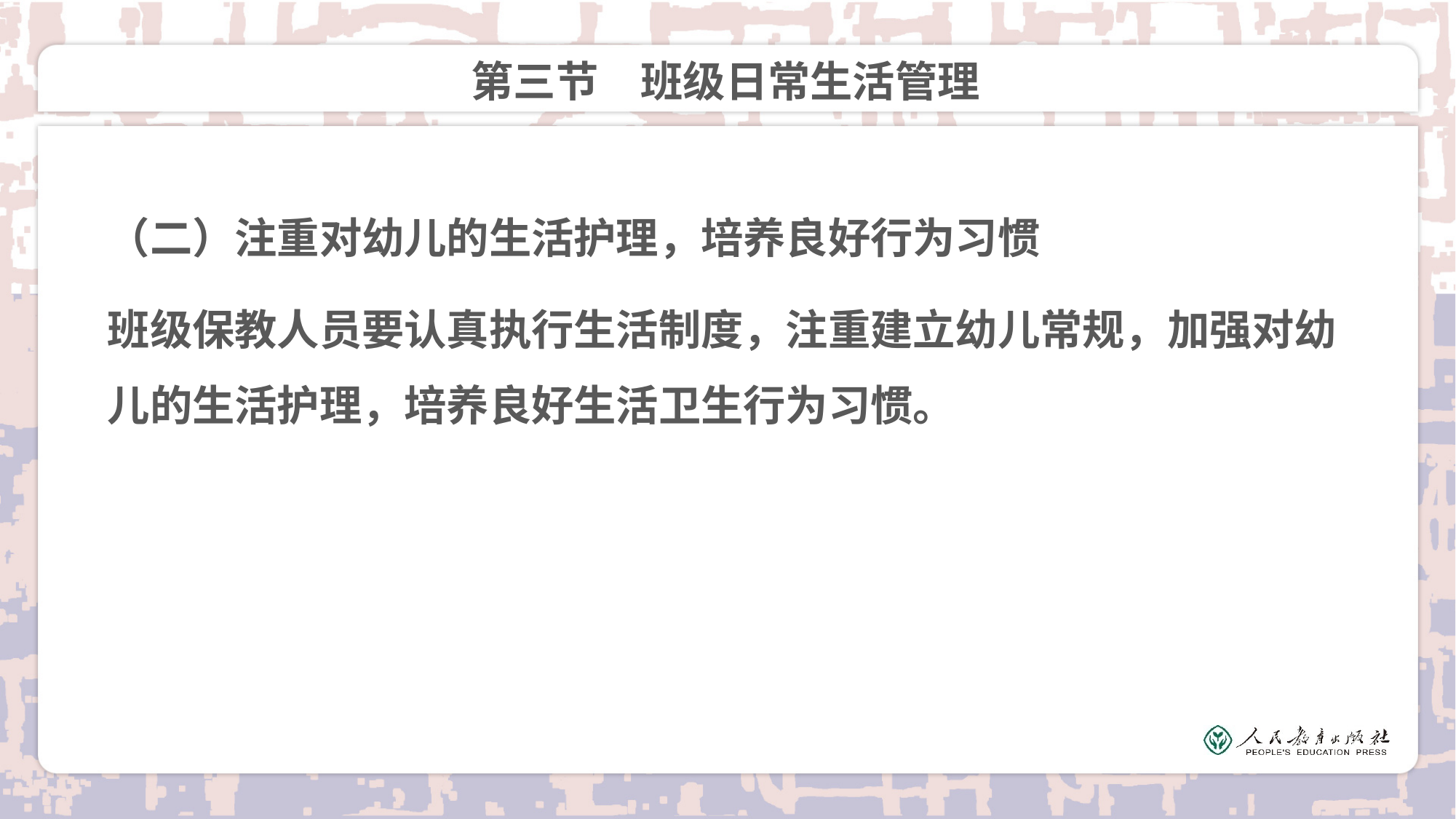

# 第三节　班级日常生活管理
（二）注重对幼儿的生活护理，培养良好行为习惯
班级保教人员要认真执行生活制度，注重建立幼儿常规，加强对幼儿的生活护理，培养良好生活卫生行为习惯。